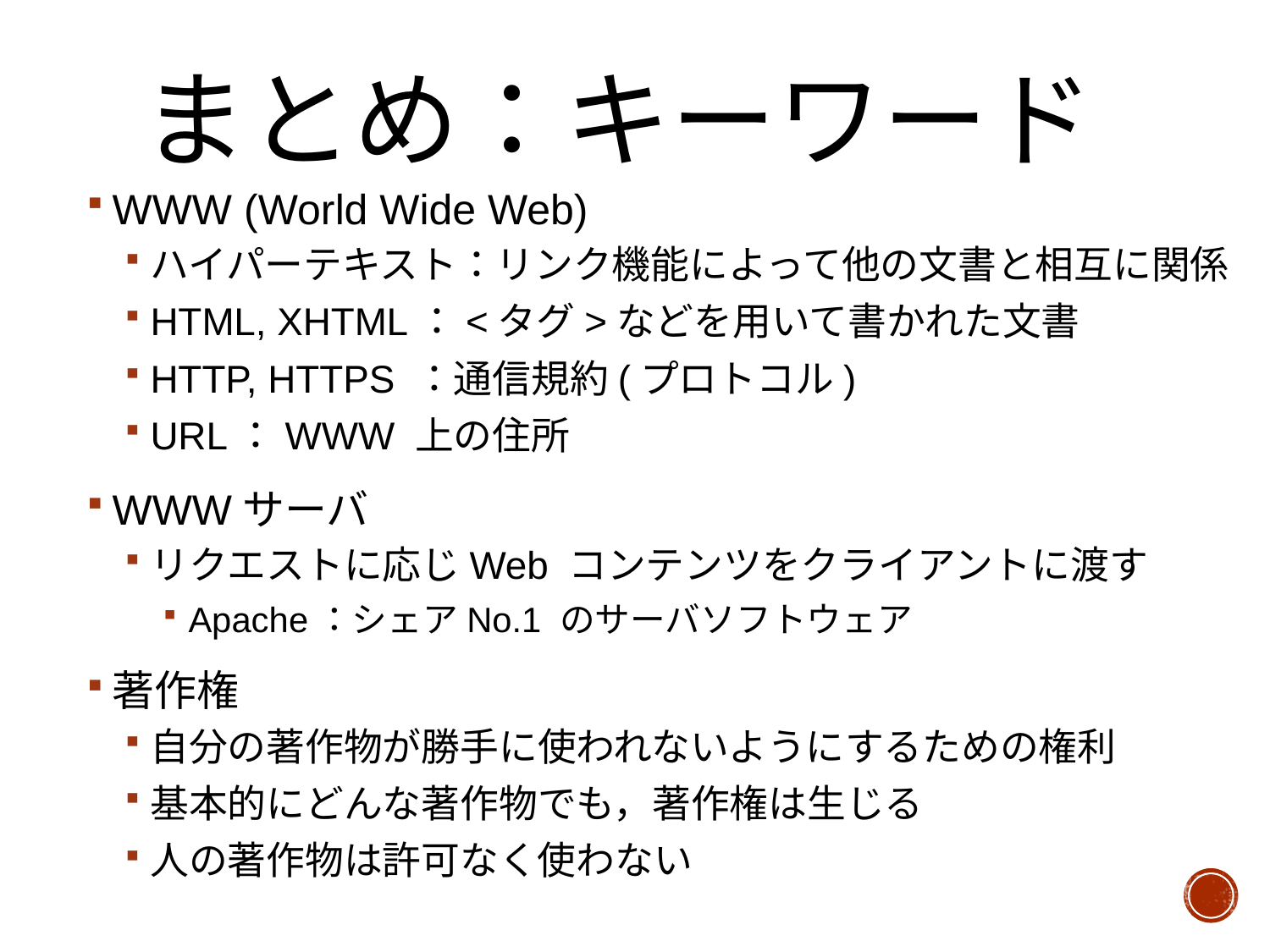

# まとめ：キーワード
WWW (World Wide Web)
ハイパーテキスト：リンク機能によって他の文書と相互に関係
HTML, XHTML：<タグ>などを用いて書かれた文書
HTTP, HTTPS ：通信規約(プロトコル)
URL：WWW 上の住所
WWWサーバ
リクエストに応じWeb コンテンツをクライアントに渡す
Apache：シェアNo.1 のサーバソフトウェア
著作権
自分の著作物が勝手に使われないようにするための権利
基本的にどんな著作物でも，著作権は生じる
人の著作物は許可なく使わない